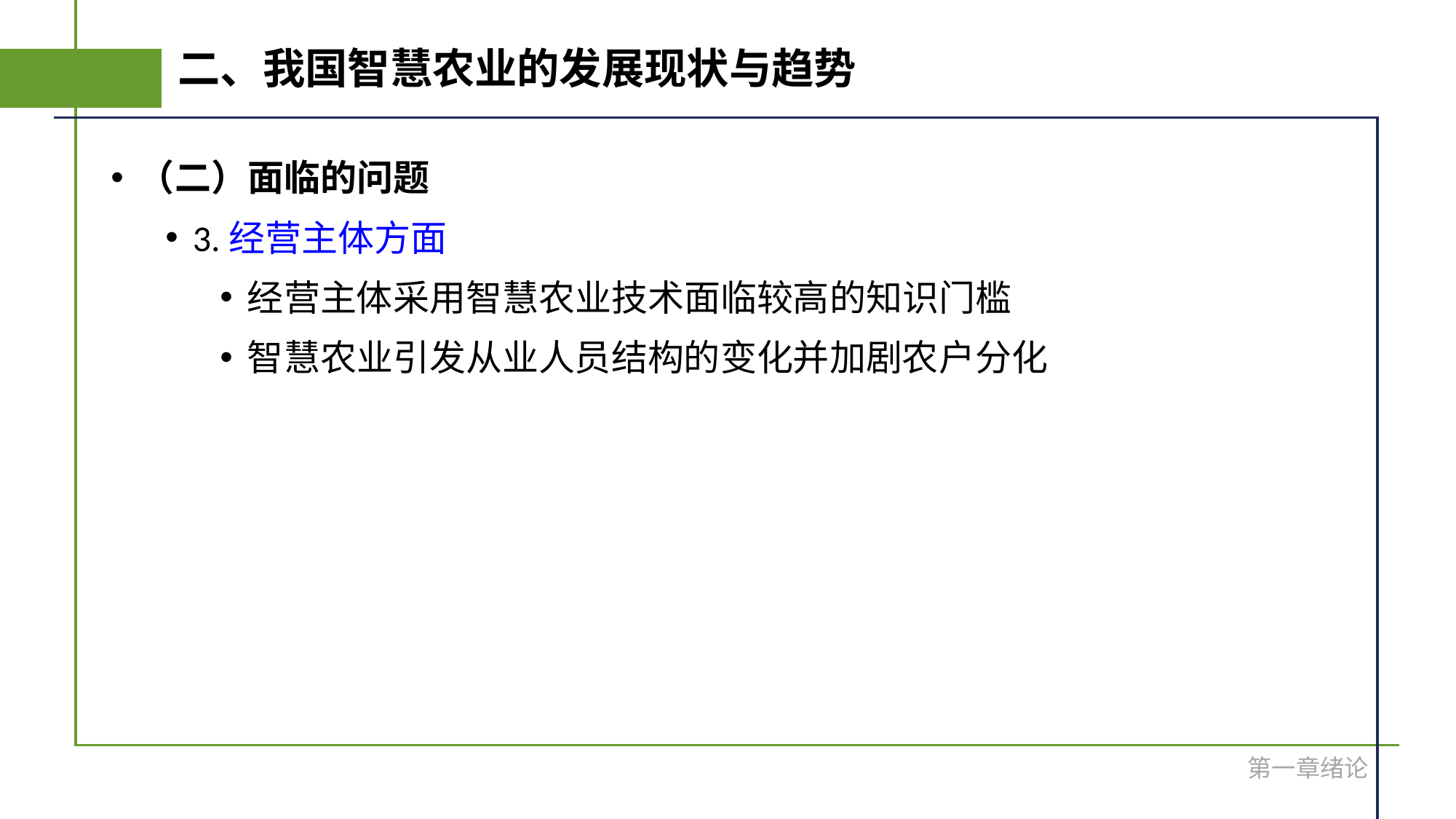

# 二、我国智慧农业的发展现状与趋势
（二）面临的问题
3.经营主体方面
经营主体采用智慧农业技术面临较高的知识门槛
智慧农业引发从业人员结构的变化并加剧农户分化
第一章绪论